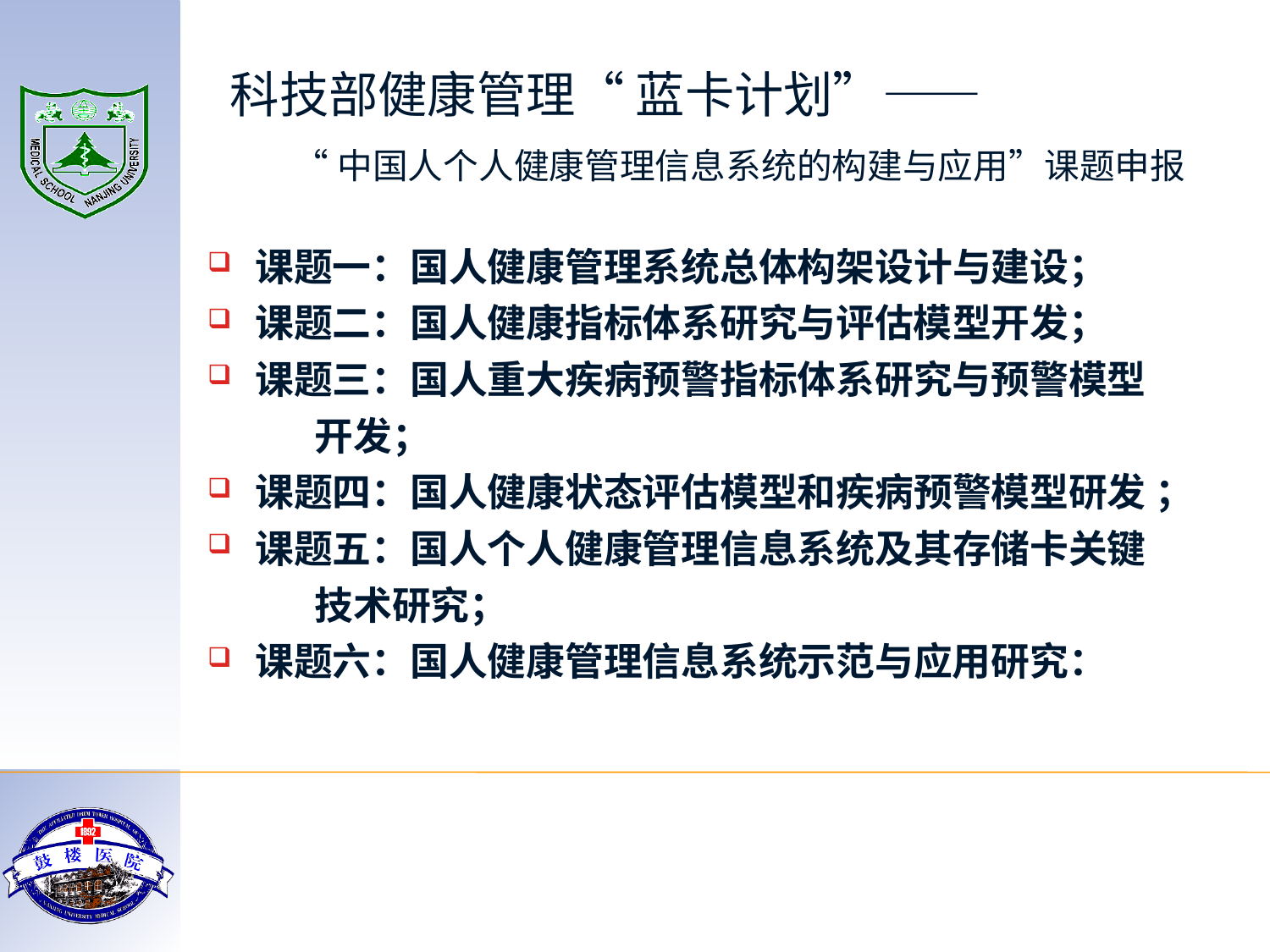

科技部健康管理“ 蓝卡计划”——
           “中国人个人健康管理信息系统的构建与应用”课题申报
课题一：国人健康管理系统总体构架设计与建设；
课题二：国人健康指标体系研究与评估模型开发；
课题三：国人重大疾病预警指标体系研究与预警模型
           开发；
课题四：国人健康状态评估模型和疾病预警模型研发 ；
课题五：国人个人健康管理信息系统及其存储卡关键
           技术研究；
课题六：国人健康管理信息系统示范与应用研究：